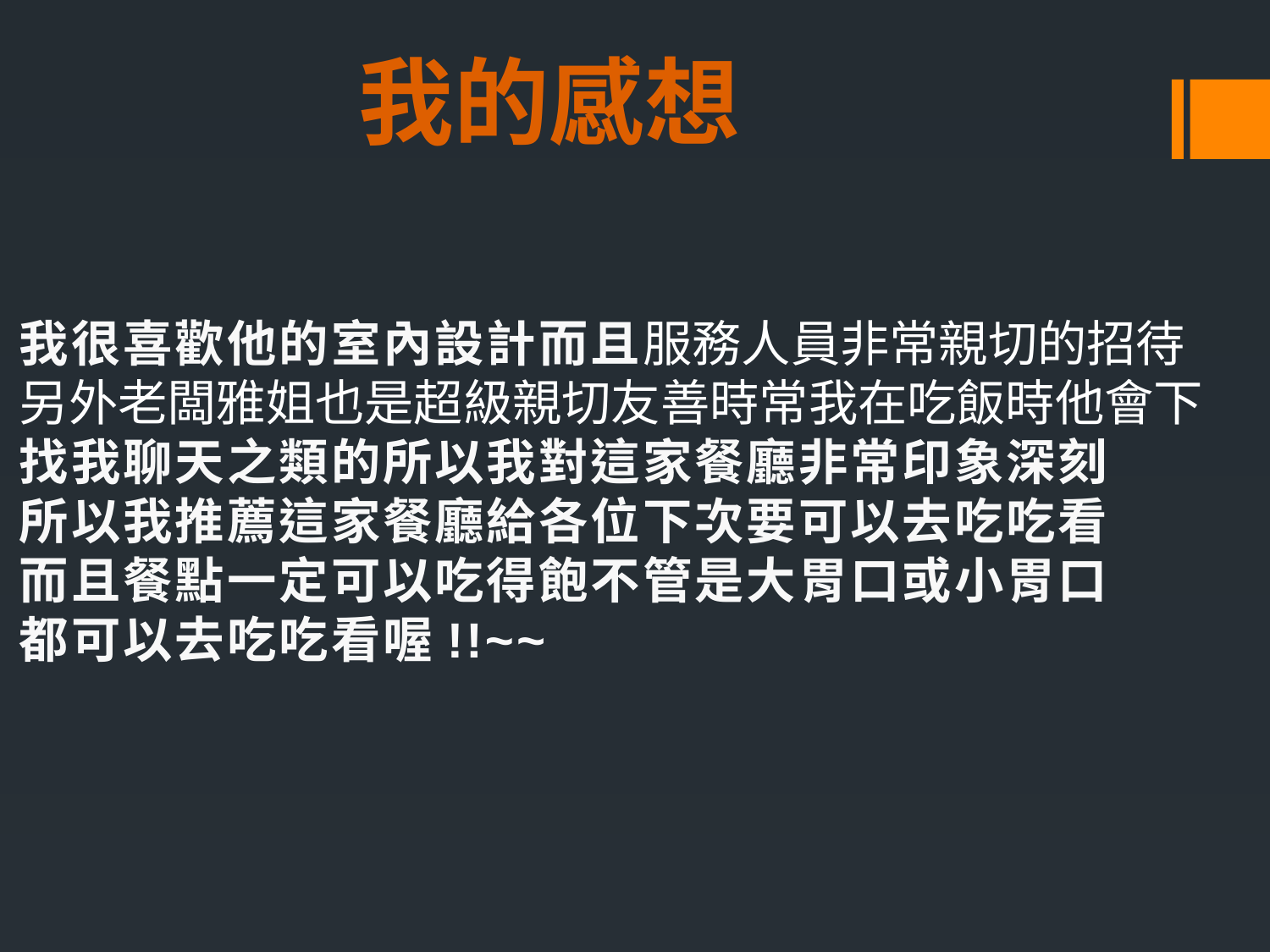

我的感想
我很喜歡他的室內設計而且服務人員非常親切的招待
另外老闆雅姐也是超級親切友善時常我在吃飯時他會下
找我聊天之類的所以我對這家餐廳非常印象深刻
所以我推薦這家餐廳給各位下次要可以去吃吃看
而且餐點一定可以吃得飽不管是大胃口或小胃口
都可以去吃吃看喔!!~~